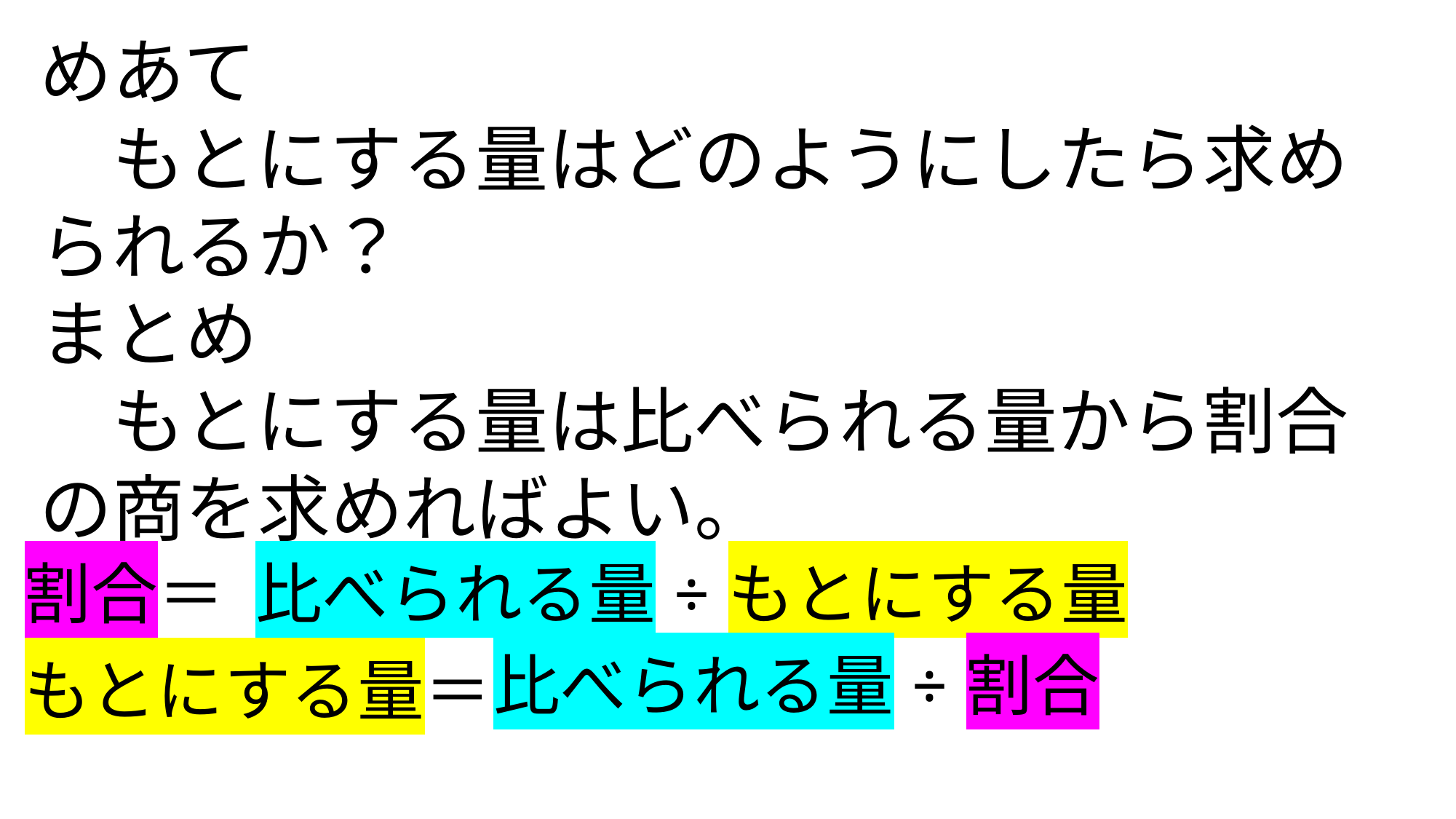

めあて
　もとにする量はどのようにしたら求められるか？
まとめ
　もとにする量は比べられる量から割合の商を求めればよい。
割合＝
比べられる量÷もとにする量
比べられる量÷割合
もとにする量＝